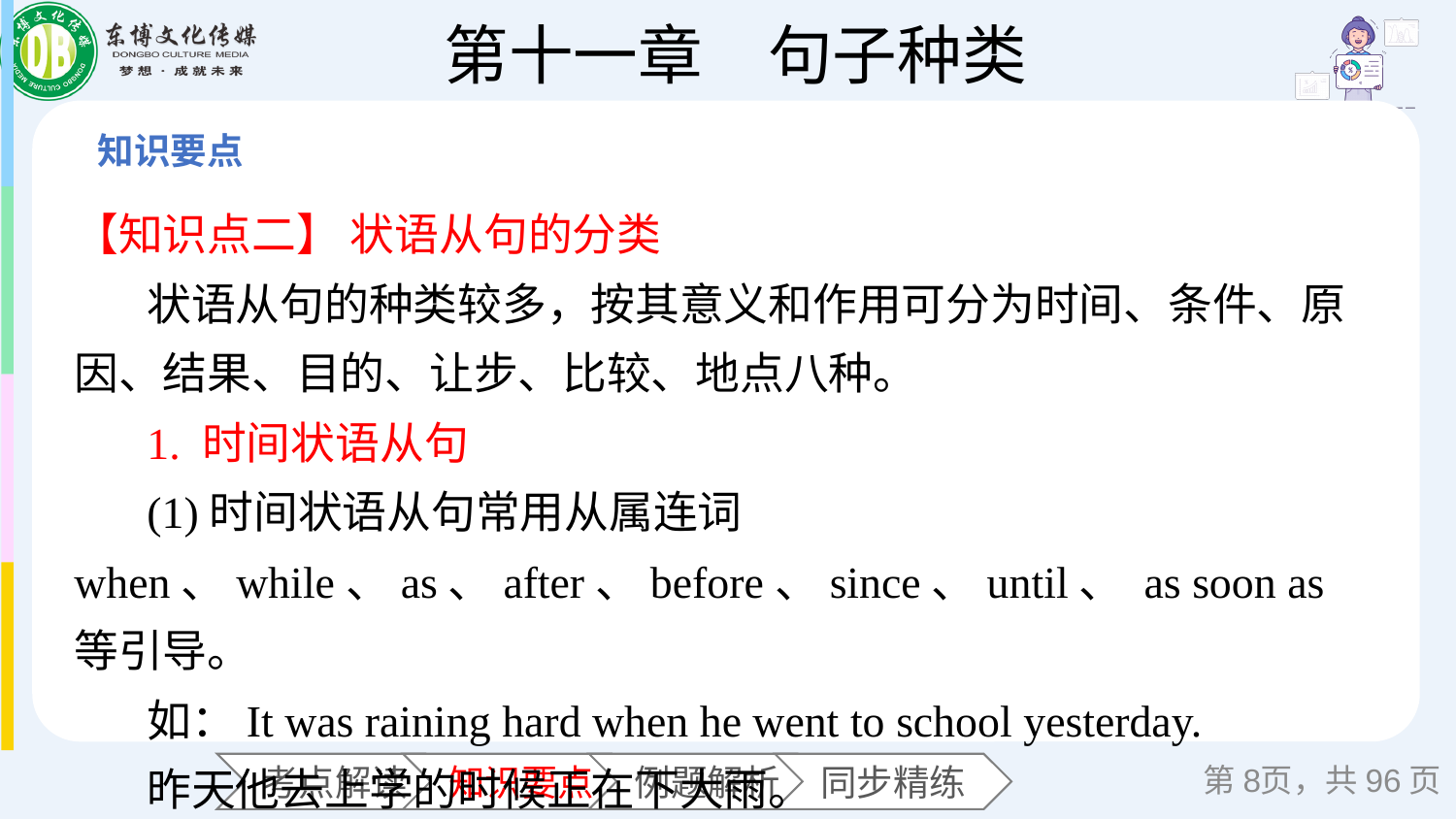

【知识点二】 状语从句的分类
状语从句的种类较多，按其意义和作用可分为时间、条件、原因、结果、目的、让步、比较、地点八种。
1. 时间状语从句
(1)时间状语从句常用从属连词when、while、as、after、before、since、until、 as soon as等引导。
如：It was raining hard when he went to school yesterday.
昨天他去上学的时候正在下大雨。
第8页，共96页